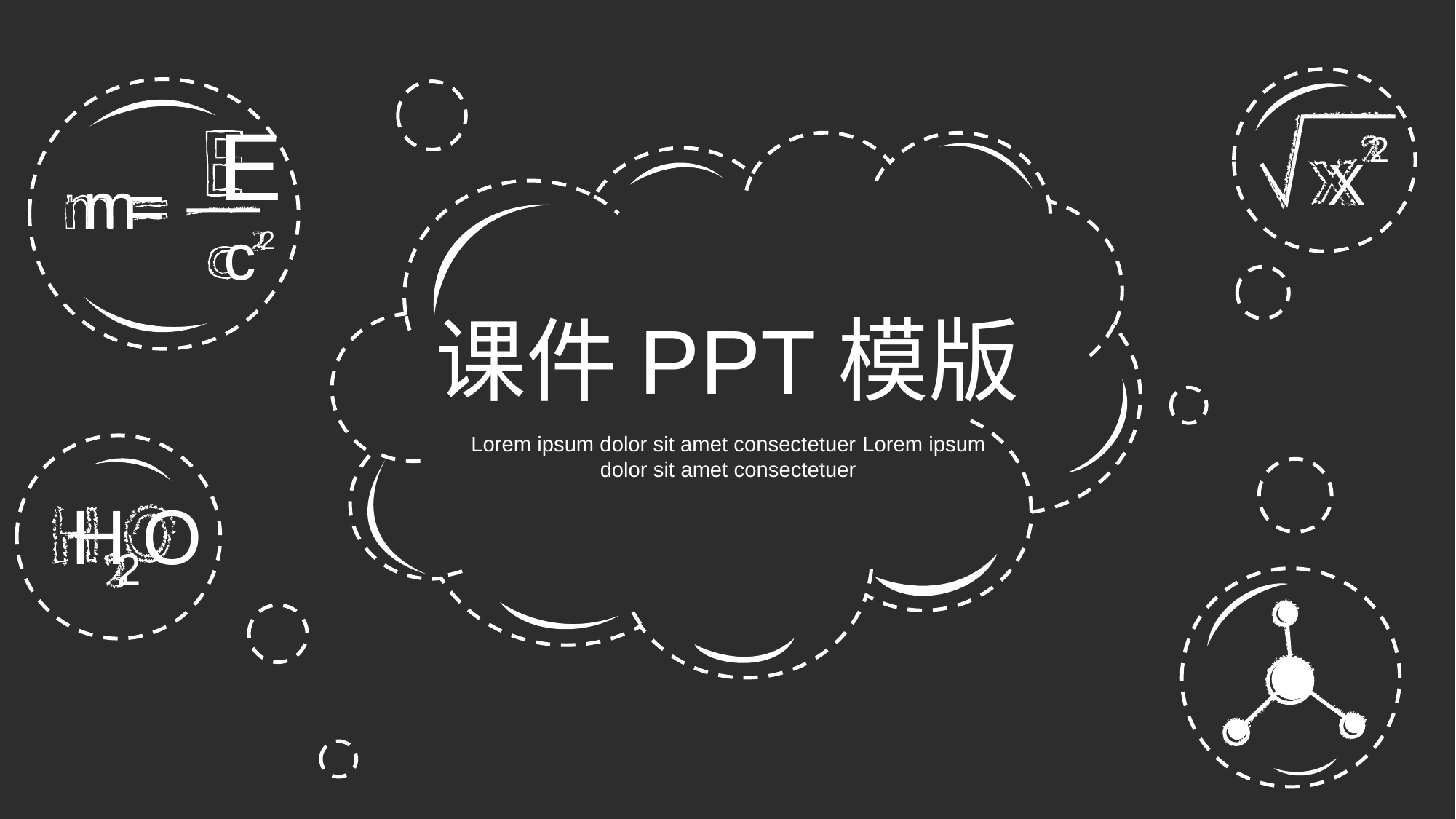

E

m
=

c

2

2

X

课件PPT模版

Lorem ipsum dolor sit amet consectetuer Lorem ipsum dolor sit amet consectetuer

H
O

2